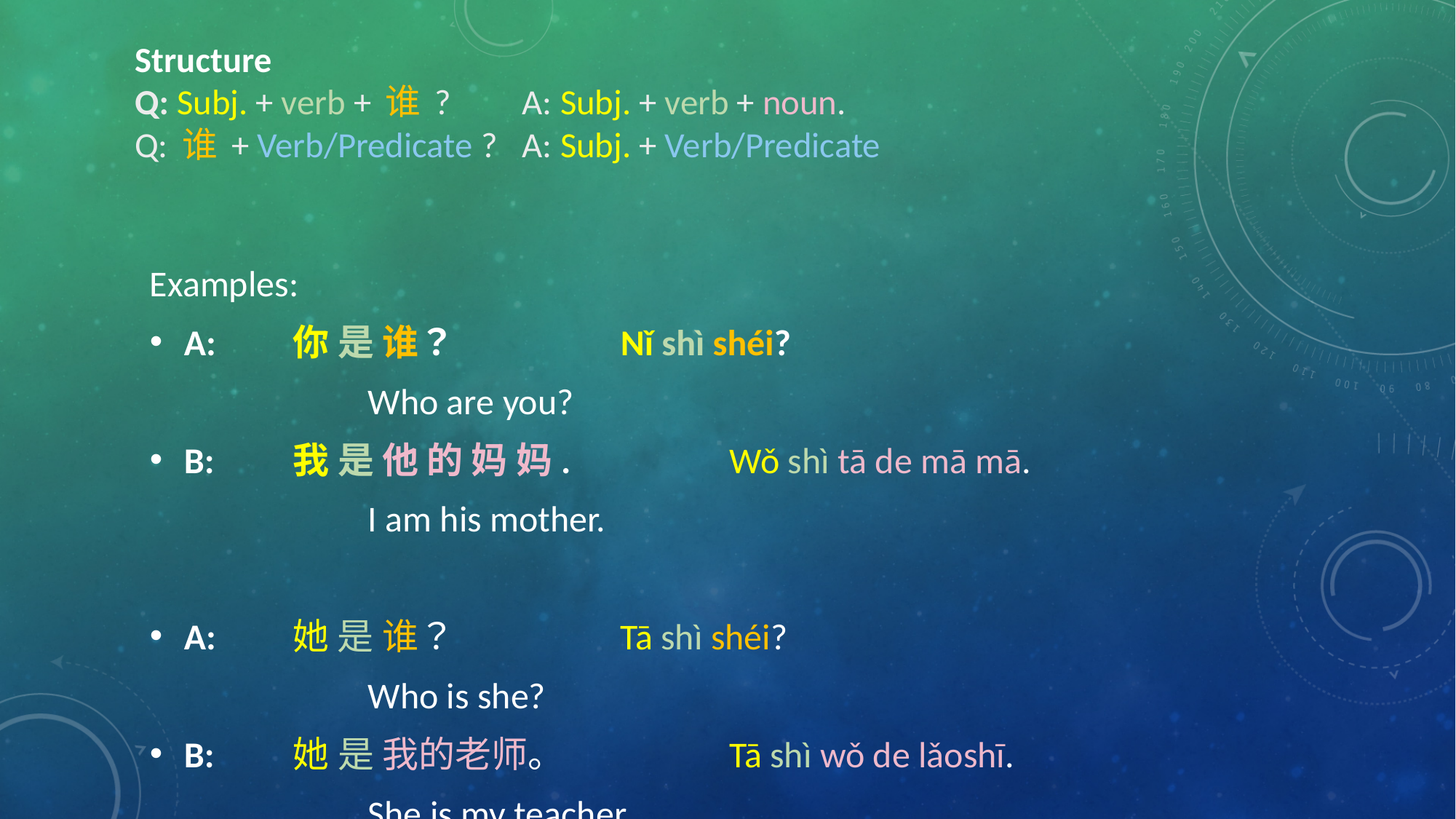

# Structure Q: Subj. + verb + 谁 ?		A: Subj. + verb + noun. Q: 谁 + Verb/Predicate ? 	A: Subj. + Verb/Predicate
Examples:
A: 	你 是 谁？		Nǐ shì shéi?
		Who are you?
B:	我 是 他 的 妈 妈.		Wǒ shì tā de mā mā.
		I am his mother.

A:	她 是 谁？		Tā shì shéi?
		Who is she?
B:	她 是 我的老师。		Tā shì wǒ de lǎoshī.
		She is my teacher.